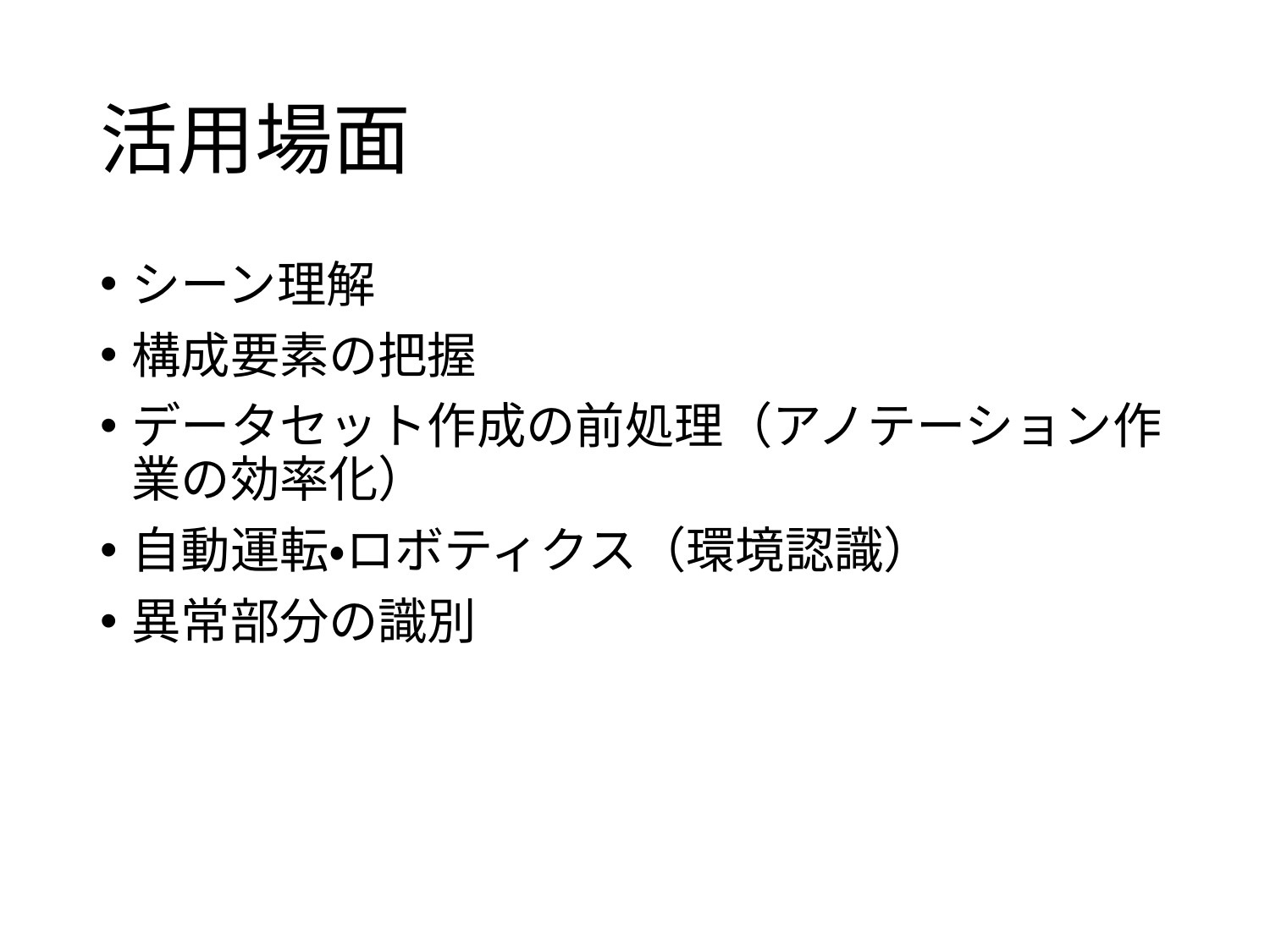

# 活用場面
シーン理解
構成要素の把握
データセット作成の前処理（アノテーション作業の効率化）
自動運転・ロボティクス（環境認識）
異常部分の識別